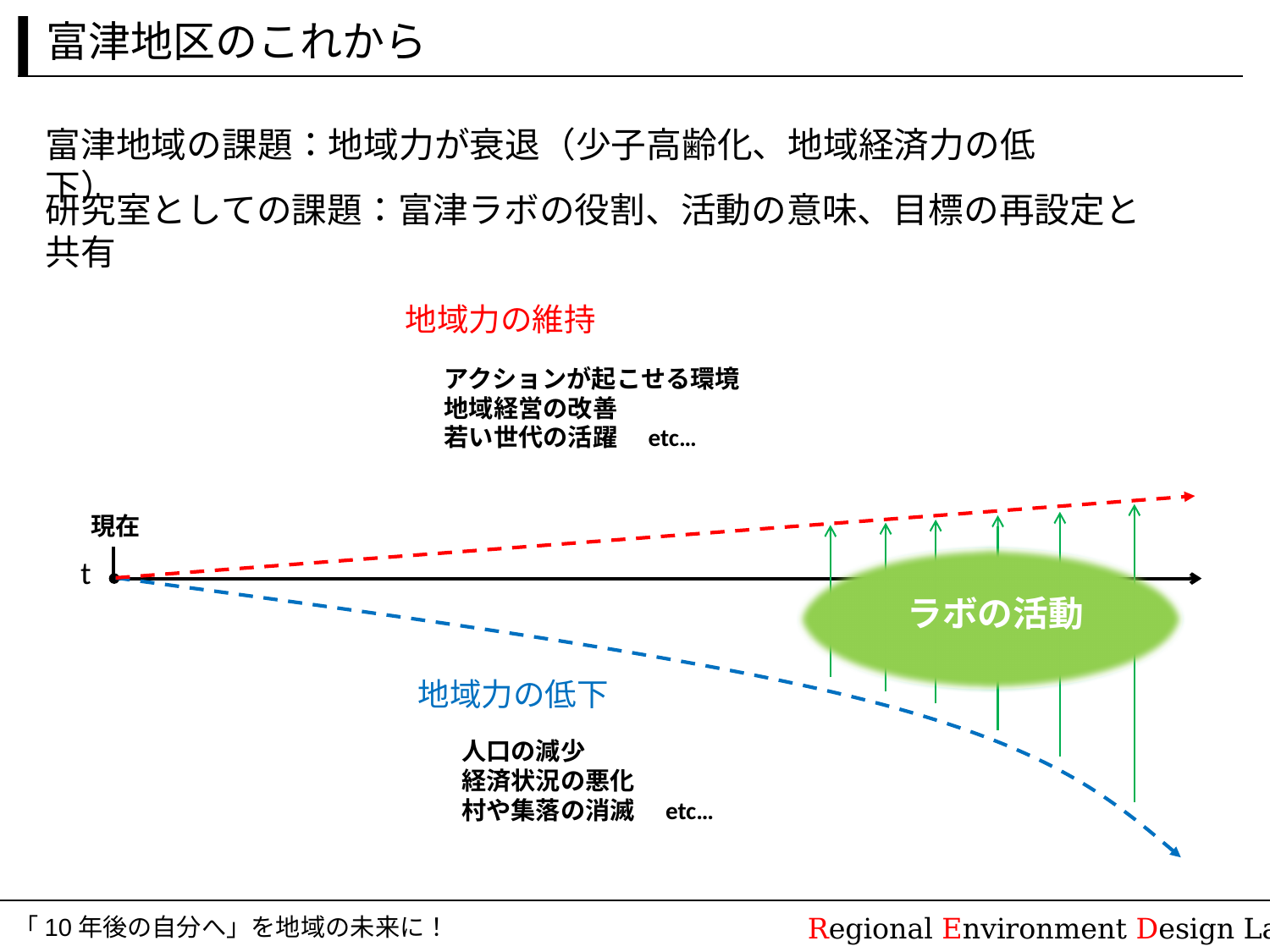

富津地区のこれから
富津地域の課題：地域力が衰退（少子高齢化、地域経済力の低下）
研究室としての課題：富津ラボの役割、活動の意味、目標の再設定と共有
地域力の維持
アクションが起こせる環境
地域経営の改善
若い世代の活躍　etc…

現在

t

ラボの活動
地域力の低下
人口の減少
経済状況の悪化
村や集落の消滅　etc…